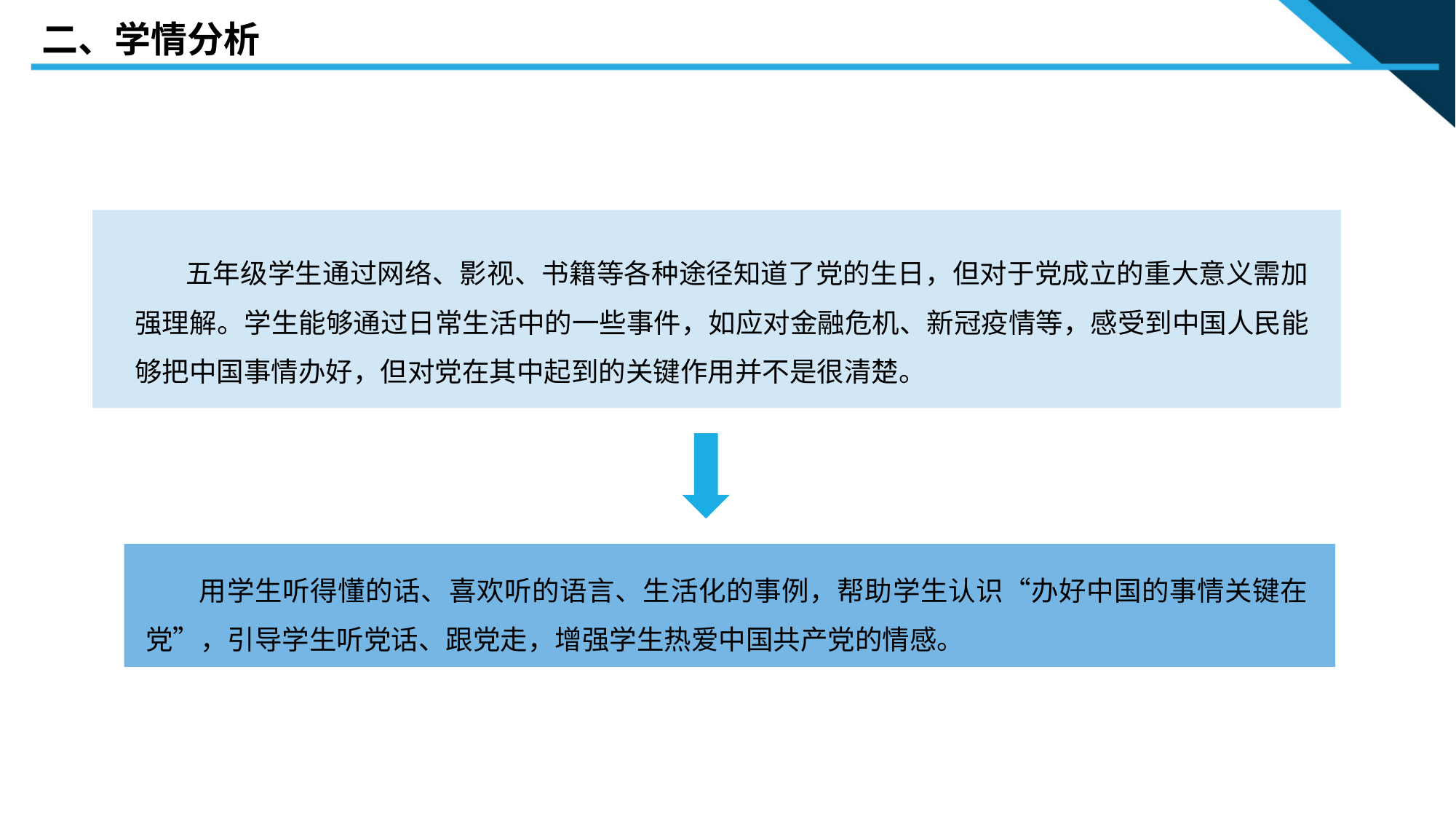

二、学情分析

       五年级学生通过网络、影视、书籍等各种途径知道了党的生日，但对于党成立的重大意义需加强理解。学生能够通过日常生活中的一些事件，如应对金融危机、新冠疫情等，感受到中国人民能够把中国事情办好，但对党在其中起到的关键作用并不是很清楚。

       用学生听得懂的话、喜欢听的语言、生活化的事例，帮助学生认识“办好中国的事情关键在党”，引导学生听党话、跟党走，增强学生热爱中国共产党的情感。